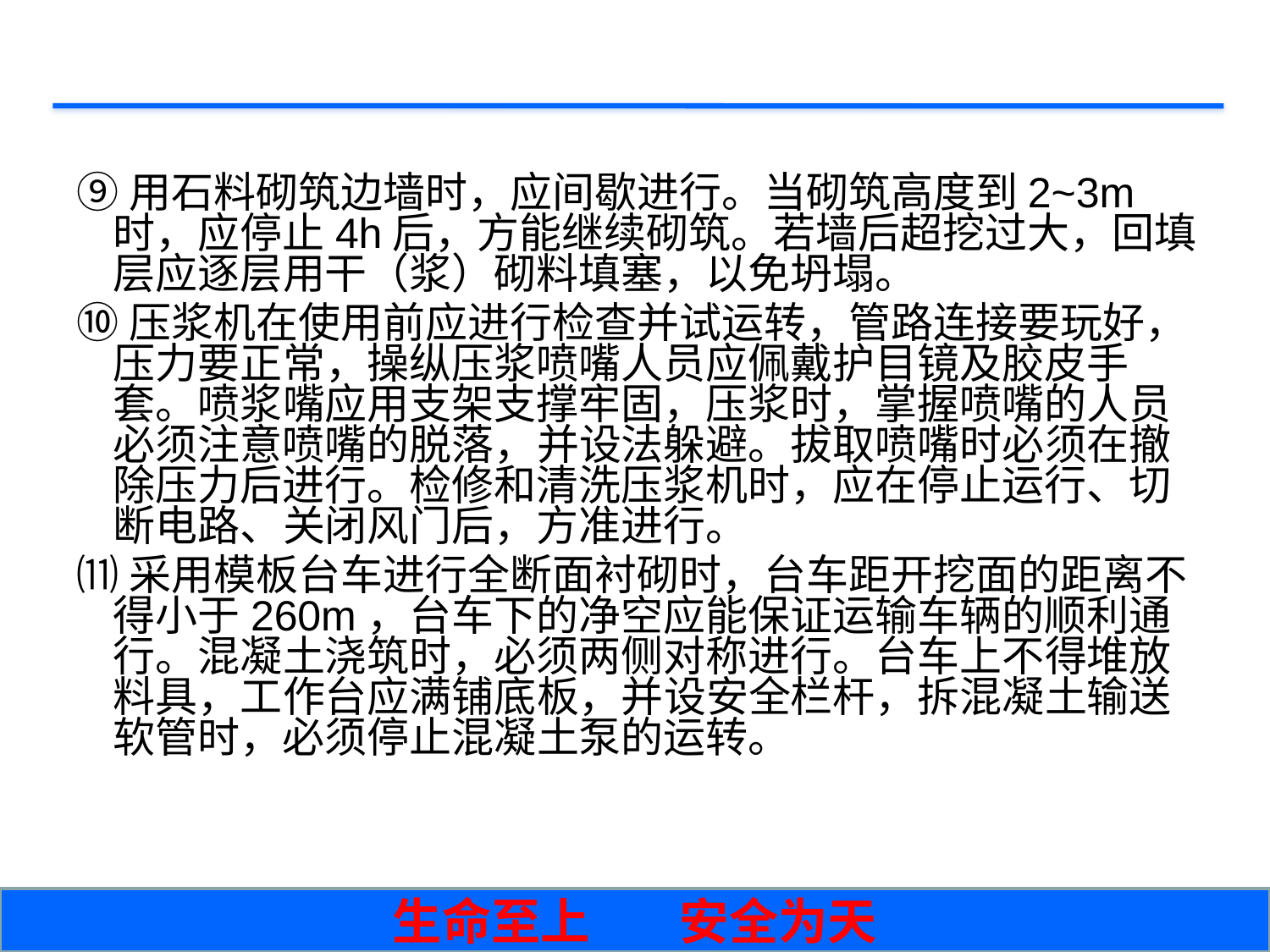

⑨用石料砌筑边墙时，应间歇进行。当砌筑高度到2~3m时，应停止4h后，方能继续砌筑。若墙后超挖过大，回填层应逐层用干（浆）砌料填塞，以免坍塌。
⑩压浆机在使用前应进行检查并试运转，管路连接要玩好，压力要正常，操纵压浆喷嘴人员应佩戴护目镜及胶皮手套。喷浆嘴应用支架支撑牢固，压浆时，掌握喷嘴的人员必须注意喷嘴的脱落，并设法躲避。拔取喷嘴时必须在撤除压力后进行。检修和清洗压浆机时，应在停止运行、切断电路、关闭风门后，方准进行。
⑾采用模板台车进行全断面衬砌时，台车距开挖面的距离不得小于260m，台车下的净空应能保证运输车辆的顺利通行。混凝土浇筑时，必须两侧对称进行。台车上不得堆放料具，工作台应满铺底板，并设安全栏杆，拆混凝土输送软管时，必须停止混凝土泵的运转。